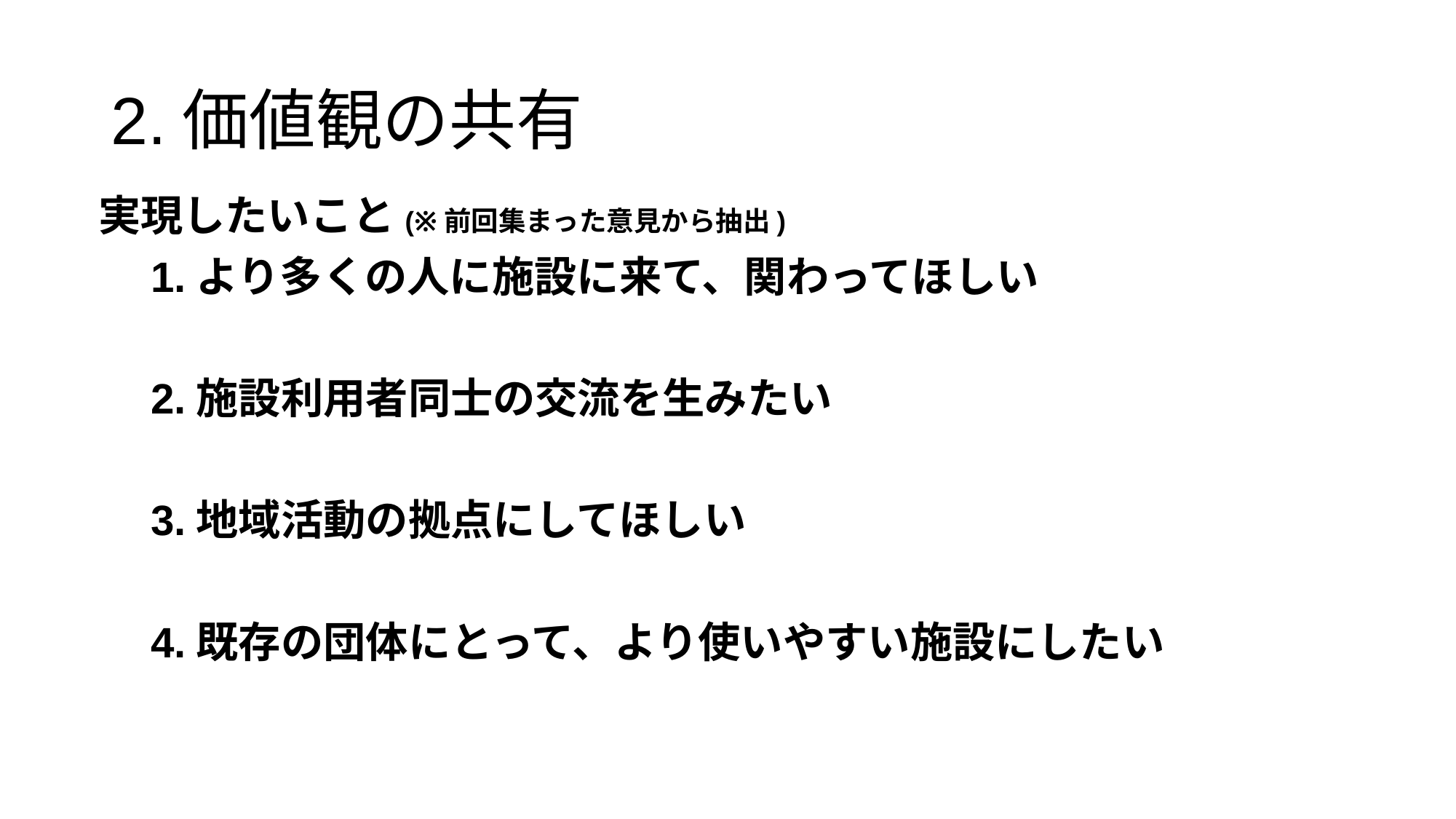

# 2.価値観の共有
実現したいこと(※前回集まった意見から抽出)
　1.より多くの人に施設に来て、関わってほしい

　2.施設利用者同士の交流を生みたい

　3.地域活動の拠点にしてほしい

　4.既存の団体にとって、より使いやすい施設にしたい